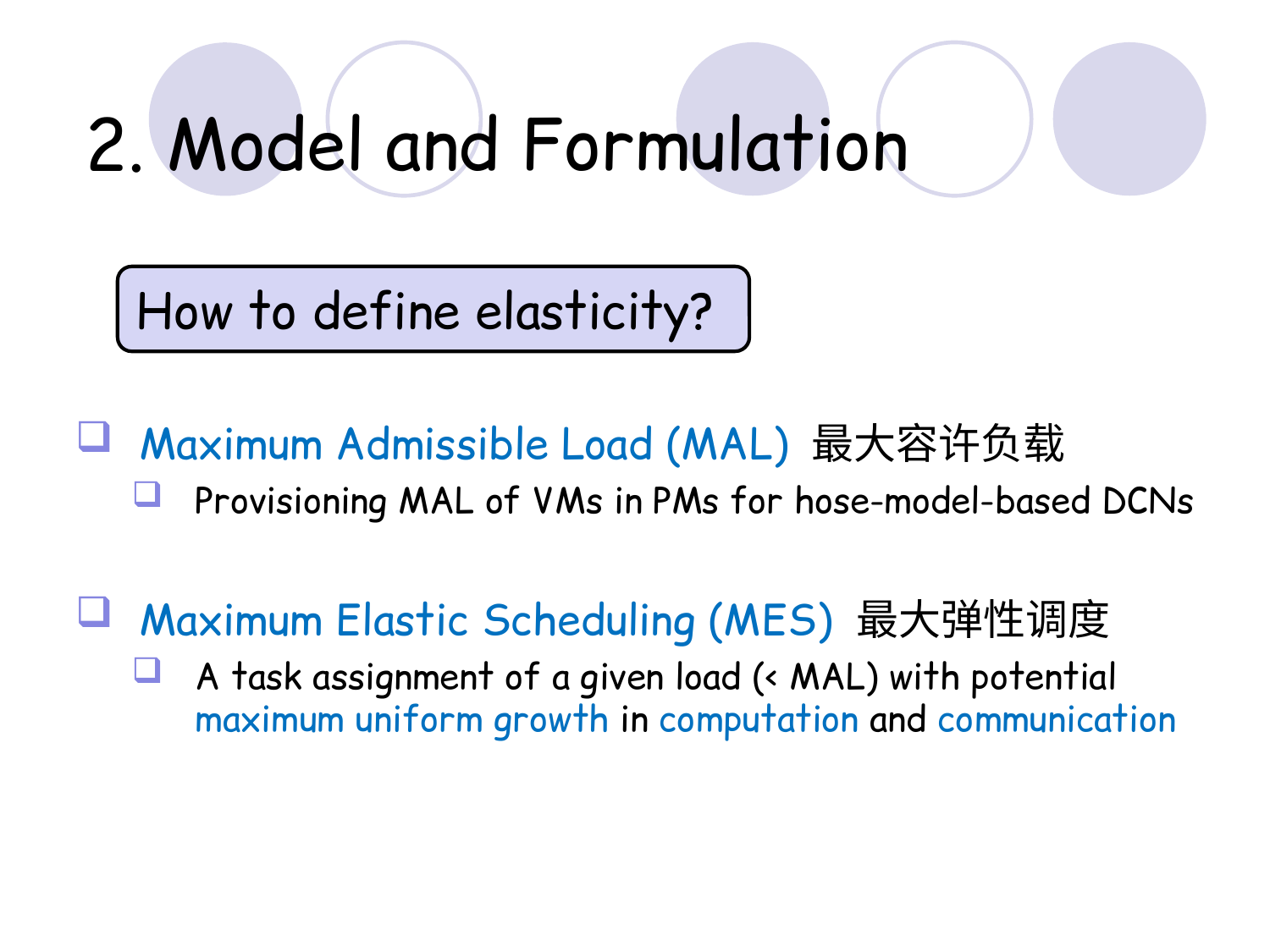

# 2. Model and Formulation
How to define elasticity?
Maximum Admissible Load (MAL) 最大容许负载
Provisioning MAL of VMs in PMs for hose-model-based DCNs

Maximum Elastic Scheduling (MES) 最大弹性调度
A task assignment of a given load (< MAL) with potential maximum uniform growth in computation and communication